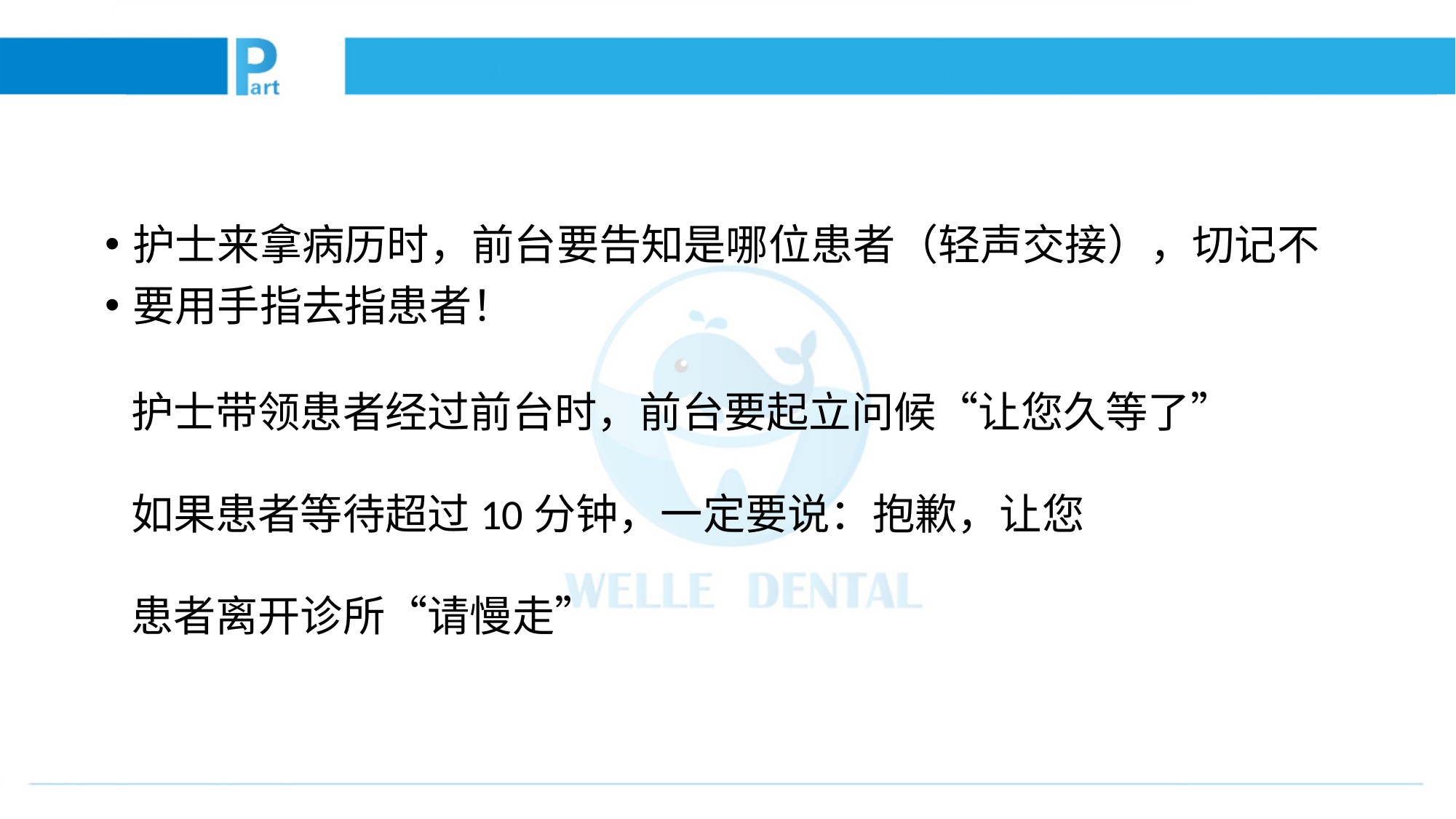

护士来拿病历时，前台要告知是哪位患者（轻声交接），切记不
要用手指去指患者！
护士带领患者经过前台时，前台要起立问候“让您久等了”

如果患者等待超过10分钟，一定要说：抱歉，让您

患者离开诊所“请慢走”